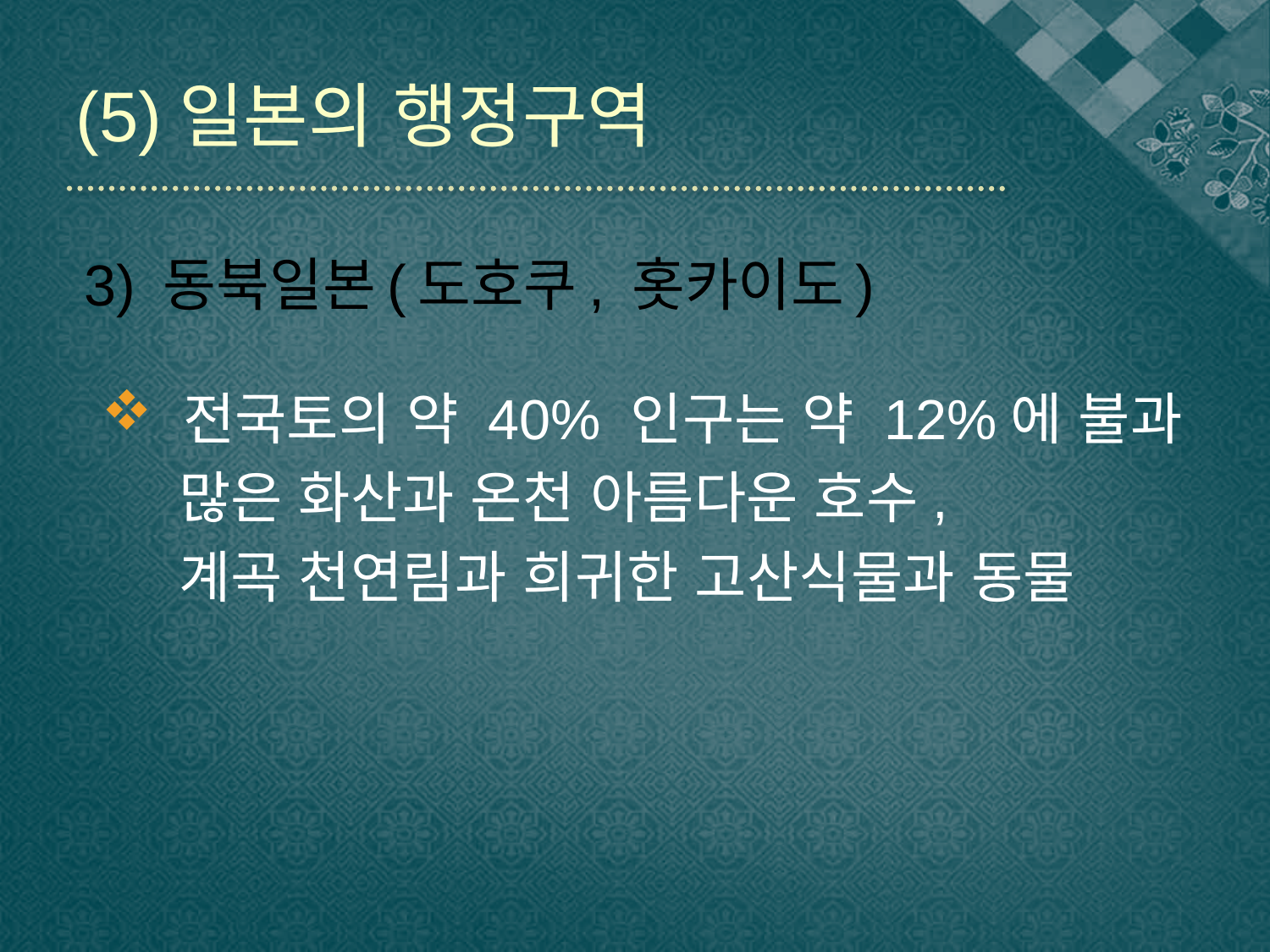

(5)일본의 행정구역
# 3) 동북일본(도호쿠, 홋카이도)
 전국토의 약 40% 인구는 약 12%에 불과
    많은 화산과 온천 아름다운 호수,
    계곡 천연림과 희귀한 고산식물과 동물